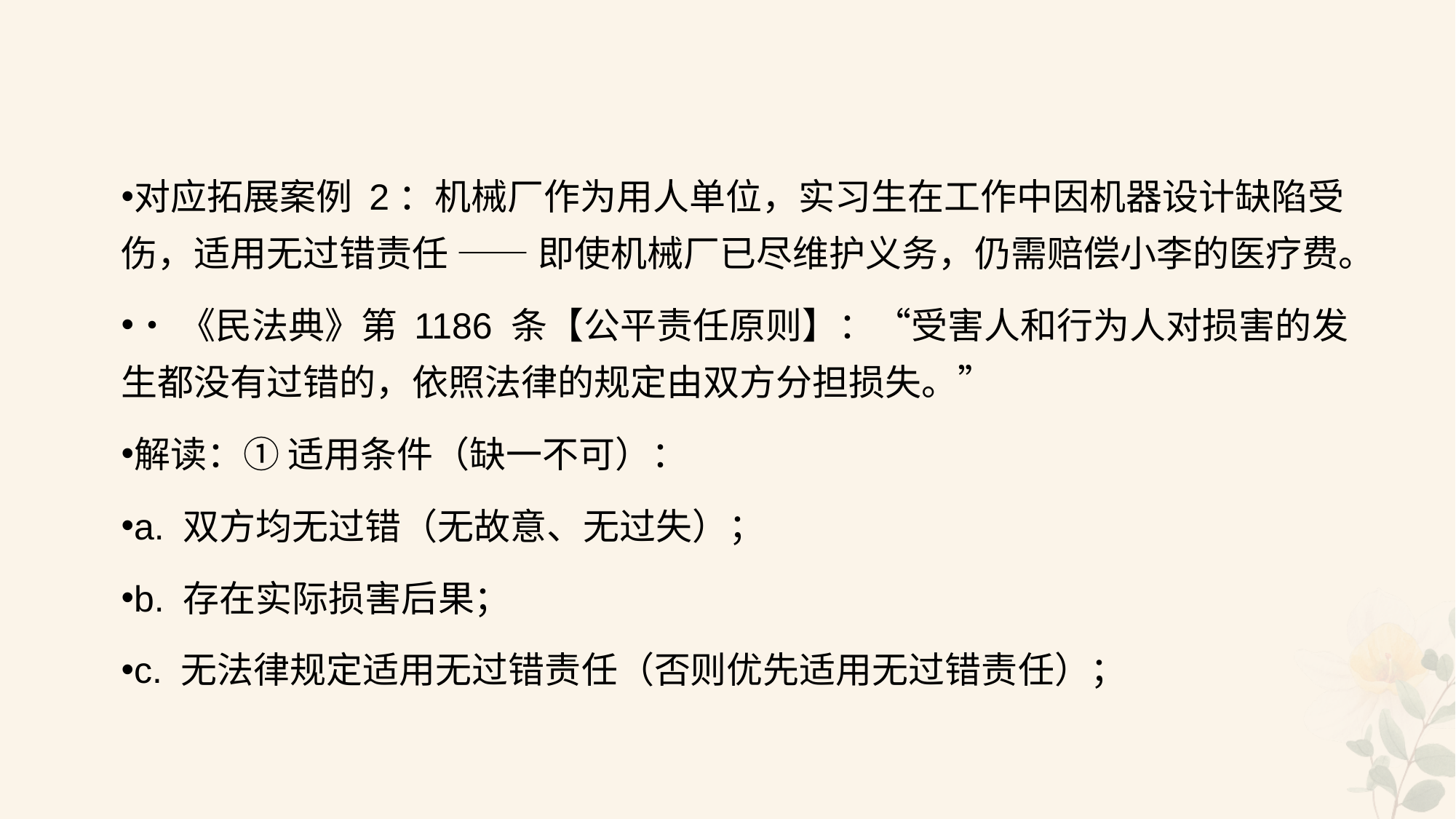

#
对应拓展案例 2：机械厂作为用人单位，实习生在工作中因机器设计缺陷受伤，适用无过错责任 —— 即使机械厂已尽维护义务，仍需赔偿小李的医疗费。
•《民法典》第 1186 条【公平责任原则】：“受害人和行为人对损害的发生都没有过错的，依照法律的规定由双方分担损失。”
解读：① 适用条件（缺一不可）：
a. 双方均无过错（无故意、无过失）；
b. 存在实际损害后果；
c. 无法律规定适用无过错责任（否则优先适用无过错责任）；